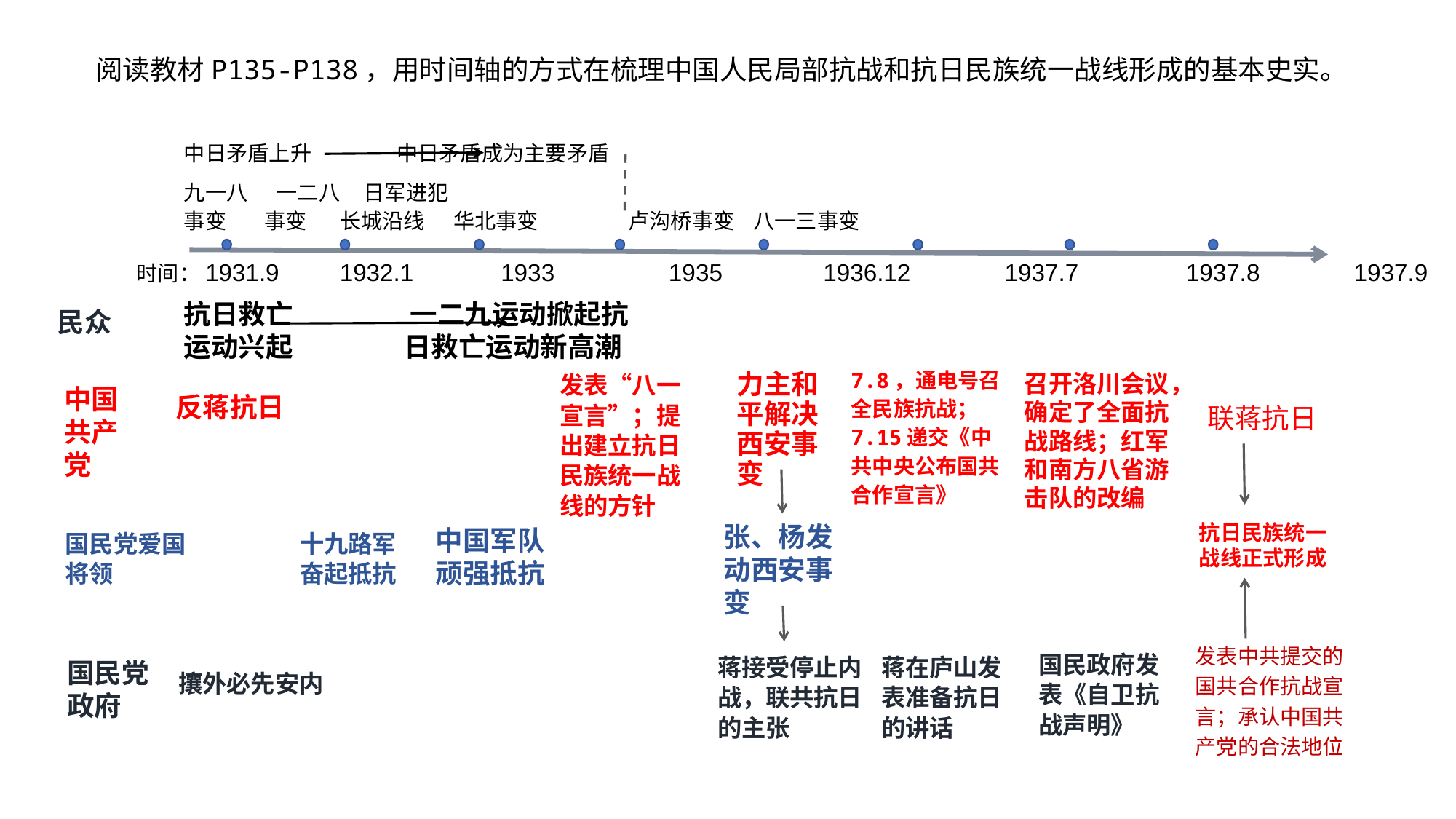

阅读教材P135-P138，用时间轴的方式在梳理中国人民局部抗战和抗日民族统一战线形成的基本史实。

中日矛盾上升                  中日矛盾成为主要矛盾
抗日救亡                   一二九运动掀起抗
运动兴起                  日救亡运动新高潮
九一八      一二八     日军进犯
事变        事变       长城沿线      华北事变                   卢沟桥事变    八一三事变

时间：1931.9         1932.1             1933                 1935               1936.12              1937.7                1937.8              1937.9
民众
7.8，通电号召全民族抗战；7.15递交《中共中央公布国共合作宣言》
发表“八一宣言”；提出建立抗日民族统一战线的方针
力主和平解决西安事变
召开洛川会议，确定了全面抗战路线；红军和南方八省游击队的改编
中国共产党
反蒋抗日
联蒋抗日
抗日民族统一战线正式形成
发表中共提交的国共合作抗战宣言；承认中国共产党的合法地位
国民政府发表《自卫抗战声明》
蒋接受停止内战，联共抗日的主张
蒋在庐山发表准备抗日的讲话
国民党政府
攘外必先安内
张、杨发动西安事变
中国军队顽强抵抗
国民党爱国将领
十九路军奋起抵抗